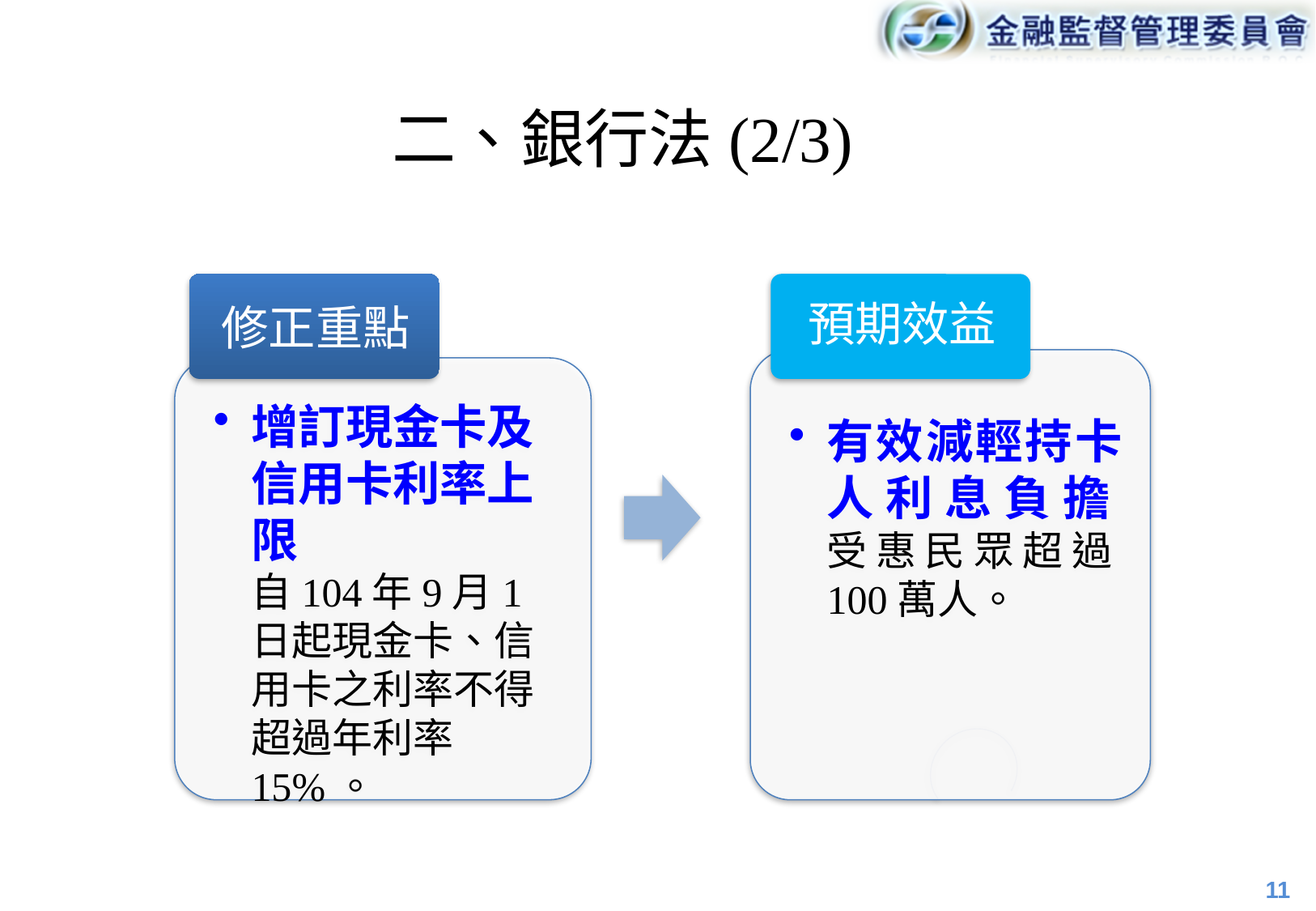

二、銀行法(2/3)
增訂現金卡及
信用卡利率上限
自104年9月1日起現金卡、信用卡之利率不得超過年利率15%。
修正重點
有效減輕持卡人利息負擔
受惠民眾超過100萬人。

預期效益

11